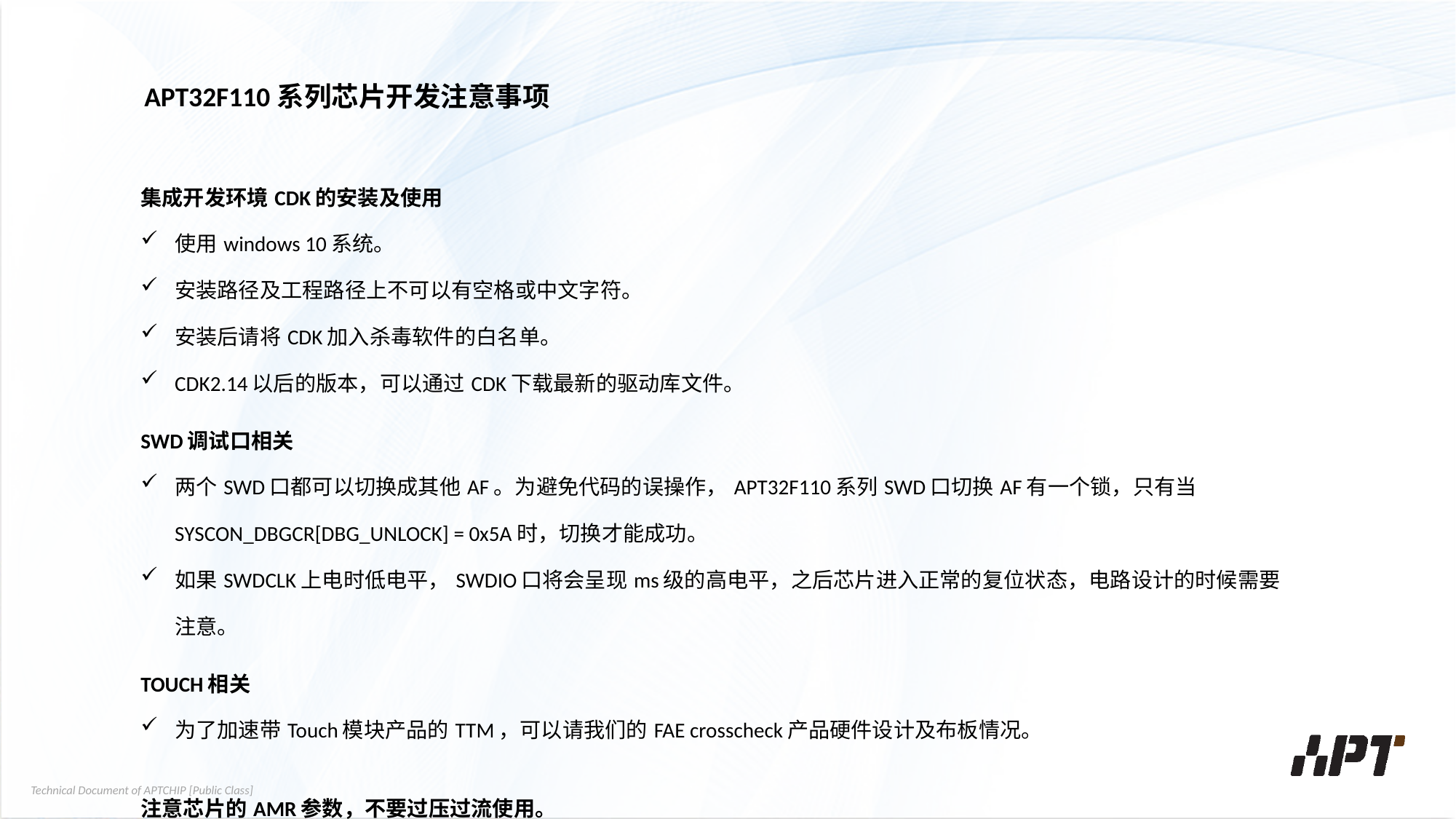

APT32F110系列芯片开发注意事项
|  | 集成开发环境CDK的安装及使用 使用windows 10系统。 安装路径及工程路径上不可以有空格或中文字符。 安装后请将CDK加入杀毒软件的白名单。 CDK2.14以后的版本，可以通过CDK下载最新的驱动库文件。 |
| --- | --- |
|  | SWD调试口相关 两个SWD口都可以切换成其他AF。为避免代码的误操作，APT32F110系列SWD口切换AF有一个锁，只有当SYSCON\_DBGCR[DBG\_UNLOCK] = 0x5A时，切换才能成功。 如果SWDCLK上电时低电平，SWDIO口将会呈现ms级的高电平，之后芯片进入正常的复位状态，电路设计的时候需要注意。 |
|  | TOUCH相关 为了加速带Touch模块产品的TTM，可以请我们的FAE crosscheck产品硬件设计及布板情况。 注意芯片的AMR参数，不要过压过流使用。 |